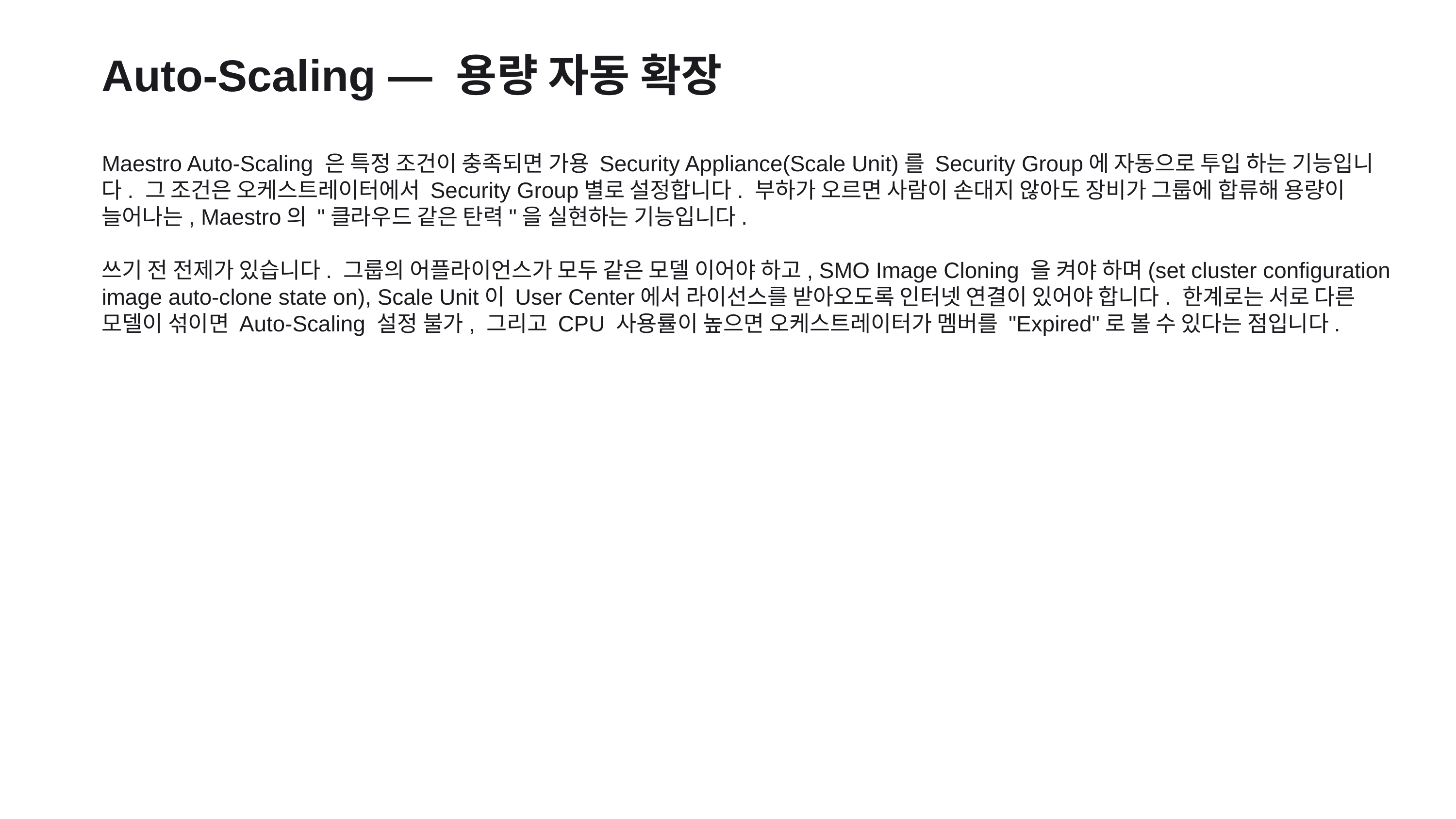

Auto-Scaling — 용량 자동 확장
Maestro Auto-Scaling 은 특정 조건이 충족되면 가용 Security Appliance(Scale Unit)를 Security Group에 자동으로 투입 하는 기능입니다. 그 조건은 오케스트레이터에서 Security Group별로 설정합니다. 부하가 오르면 사람이 손대지 않아도 장비가 그룹에 합류해 용량이 늘어나는, Maestro의 "클라우드 같은 탄력"을 실현하는 기능입니다.

쓰기 전 전제가 있습니다. 그룹의 어플라이언스가 모두 같은 모델 이어야 하고, SMO Image Cloning 을 켜야 하며(set cluster configuration image auto-clone state on), Scale Unit이 User Center에서 라이선스를 받아오도록 인터넷 연결이 있어야 합니다. 한계로는 서로 다른 모델이 섞이면 Auto-Scaling 설정 불가, 그리고 CPU 사용률이 높으면 오케스트레이터가 멤버를 "Expired"로 볼 수 있다는 점입니다.